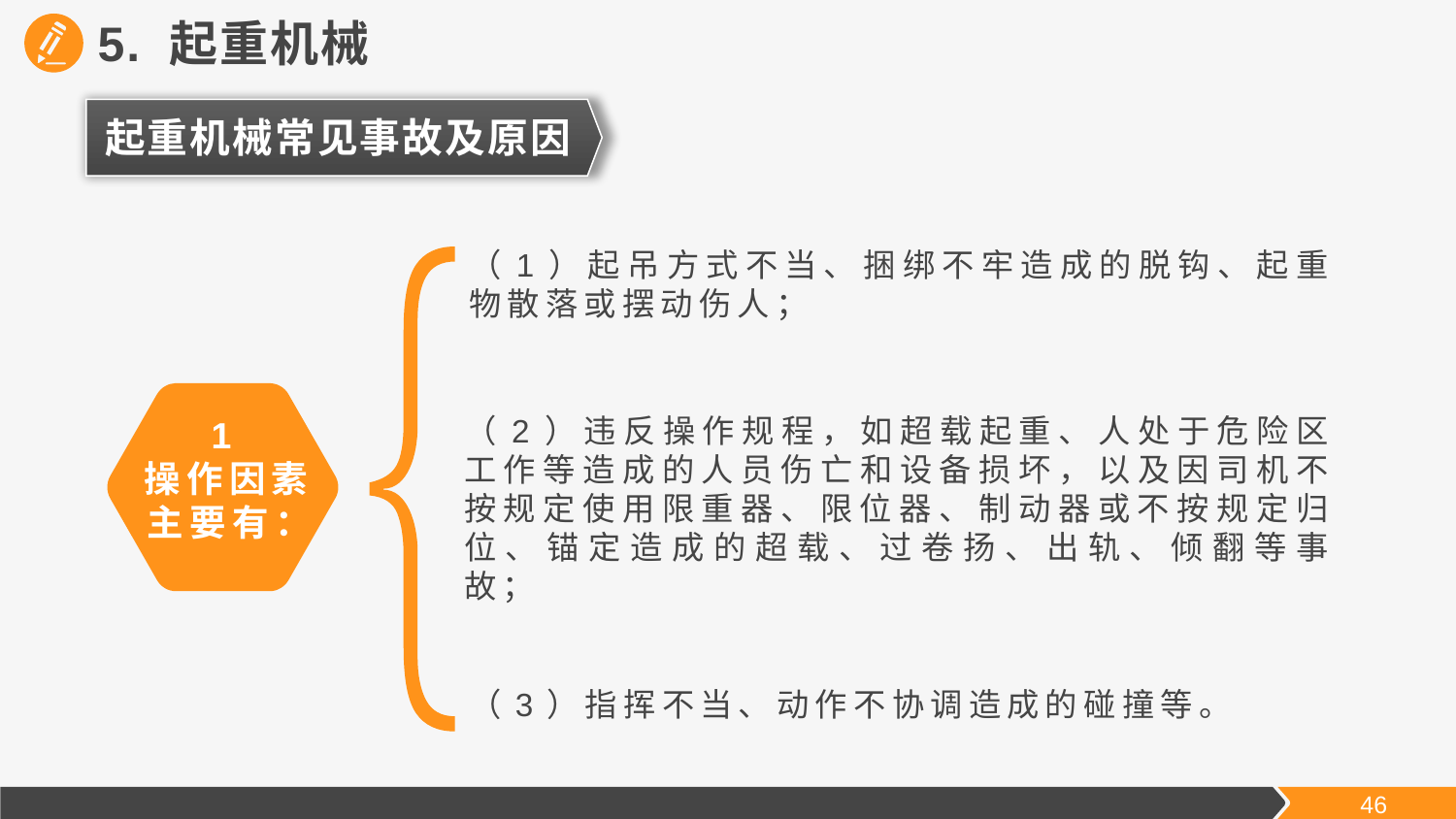

5. 起重机械

起重机械常见事故及原因
（1）起吊方式不当、捆绑不牢造成的脱钩、起重物散落或摆动伤人；

1
操作因素主要有：
（2）违反操作规程，如超载起重、人处于危险区工作等造成的人员伤亡和设备损坏，以及因司机不按规定使用限重器、限位器、制动器或不按规定归位、锚定造成的超载、过卷扬、出轨、倾翻等事故；
（3）指挥不当、动作不协调造成的碰撞等。